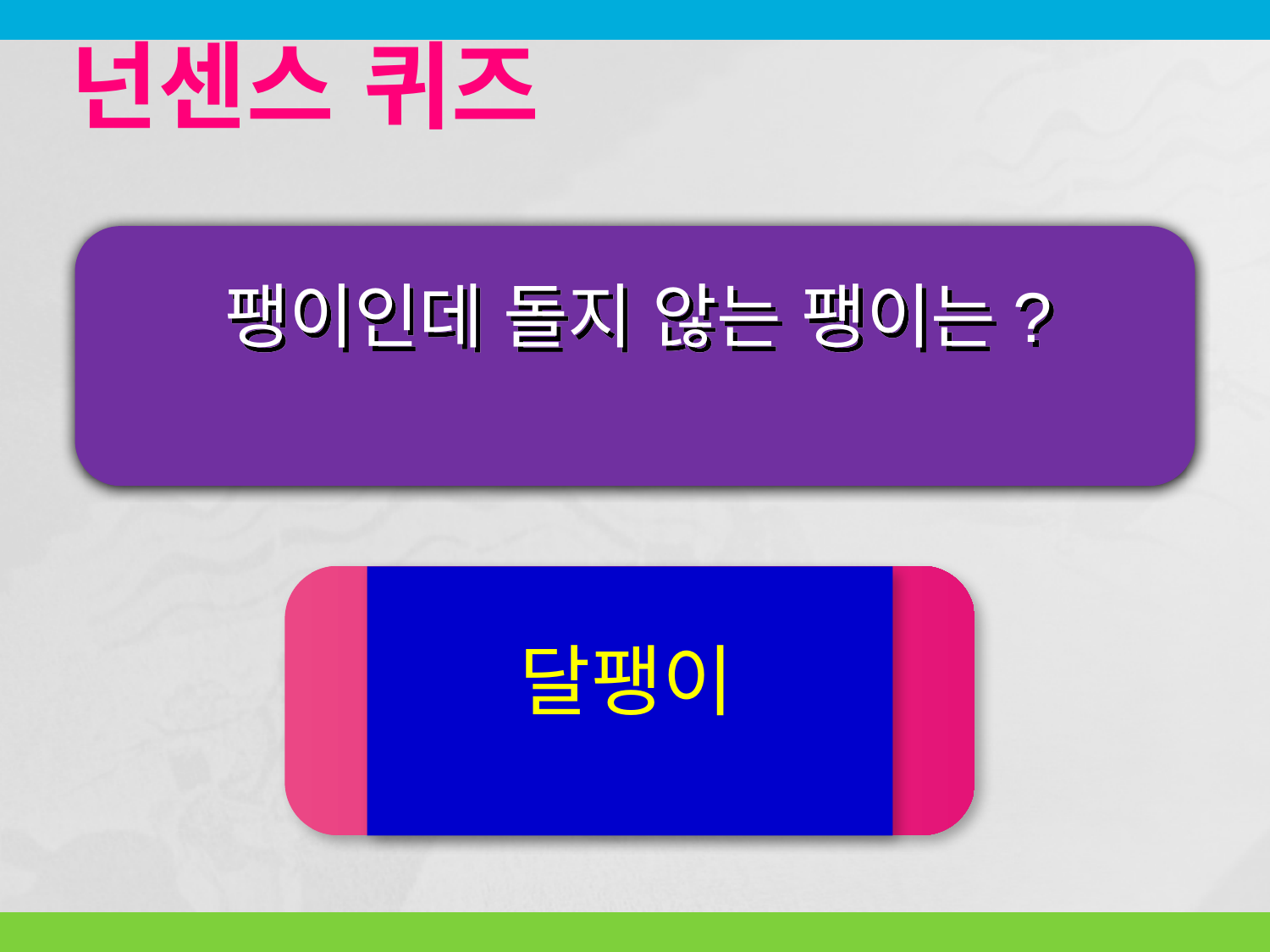

넌센스 퀴즈

팽이인데 돌지 않는 팽이는?

달팽이